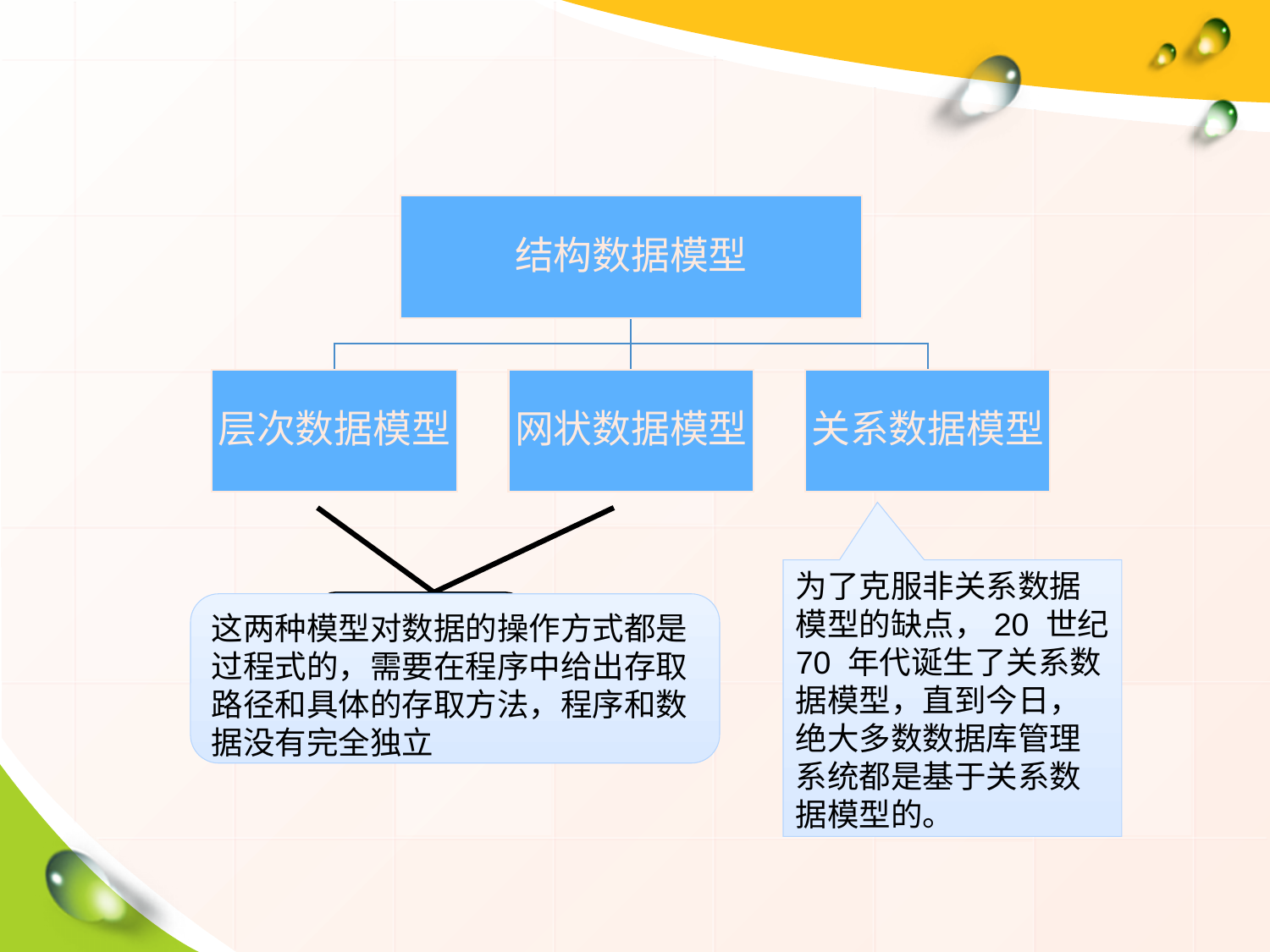

结构数据模型
层次数据模型
网状数据模型
关系数据模型
为了克服非关系数据模型的缺点，20 世纪 70 年代诞生了关系数据模型，直到今日，绝大多数数据库管理系统都是基于关系数据模型的。
统称为非关系数据模型
这两种模型对数据的操作方式都是
过程式的，需要在程序中给出存取路径和具体的存取方法，程序和数据没有完全独立